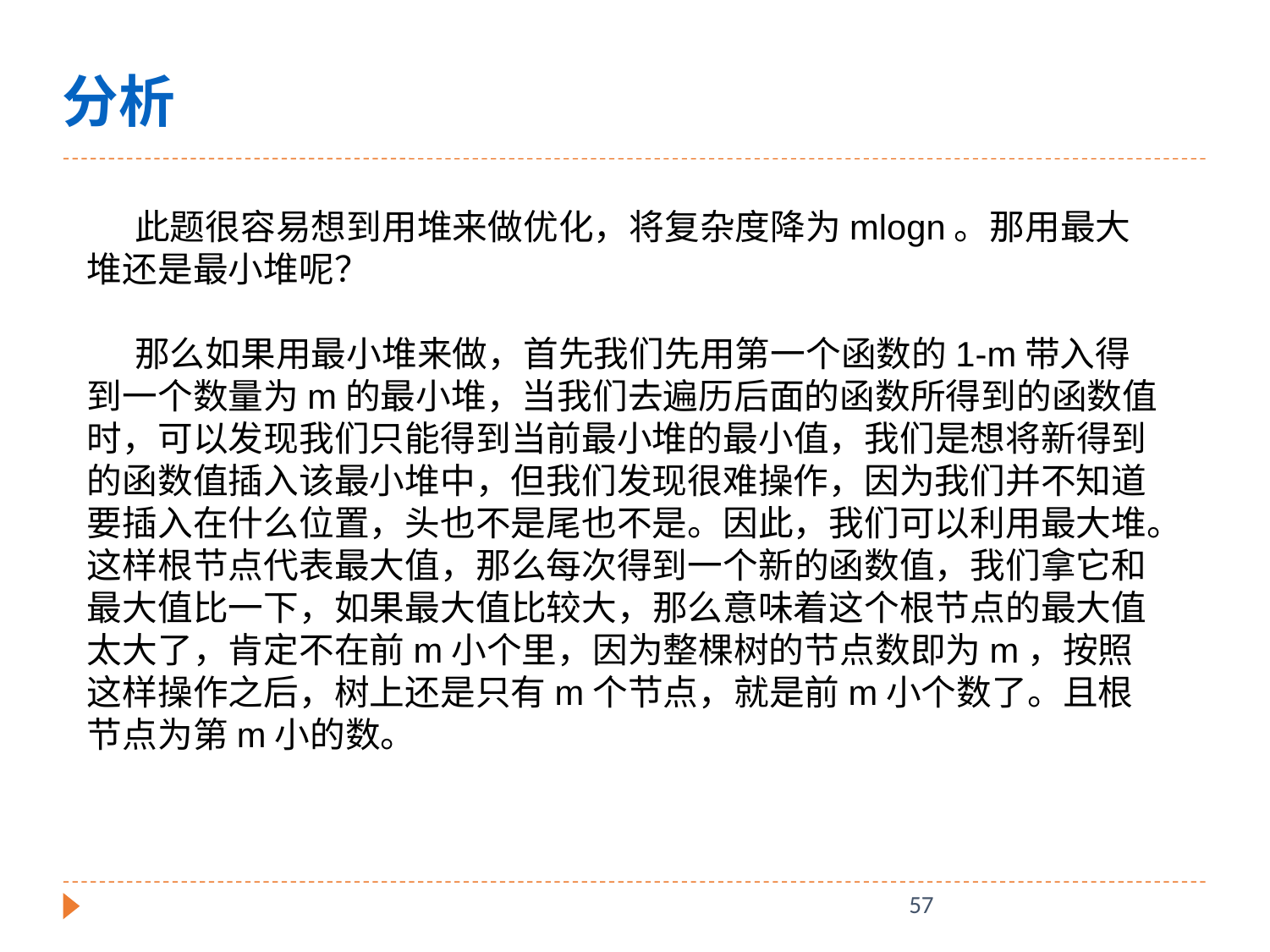

分析
     此题很容易想到用堆来做优化，将复杂度降为mlogn。那用最大堆还是最小堆呢？

     那么如果用最小堆来做，首先我们先用第一个函数的1-m带入得到一个数量为m的最小堆，当我们去遍历后面的函数所得到的函数值时，可以发现我们只能得到当前最小堆的最小值，我们是想将新得到的函数值插入该最小堆中，但我们发现很难操作，因为我们并不知道要插入在什么位置，头也不是尾也不是。因此，我们可以利用最大堆。这样根节点代表最大值，那么每次得到一个新的函数值，我们拿它和最大值比一下，如果最大值比较大，那么意味着这个根节点的最大值太大了，肯定不在前m小个里，因为整棵树的节点数即为m，按照这样操作之后，树上还是只有m个节点，就是前m小个数了。且根节点为第m小的数。
57